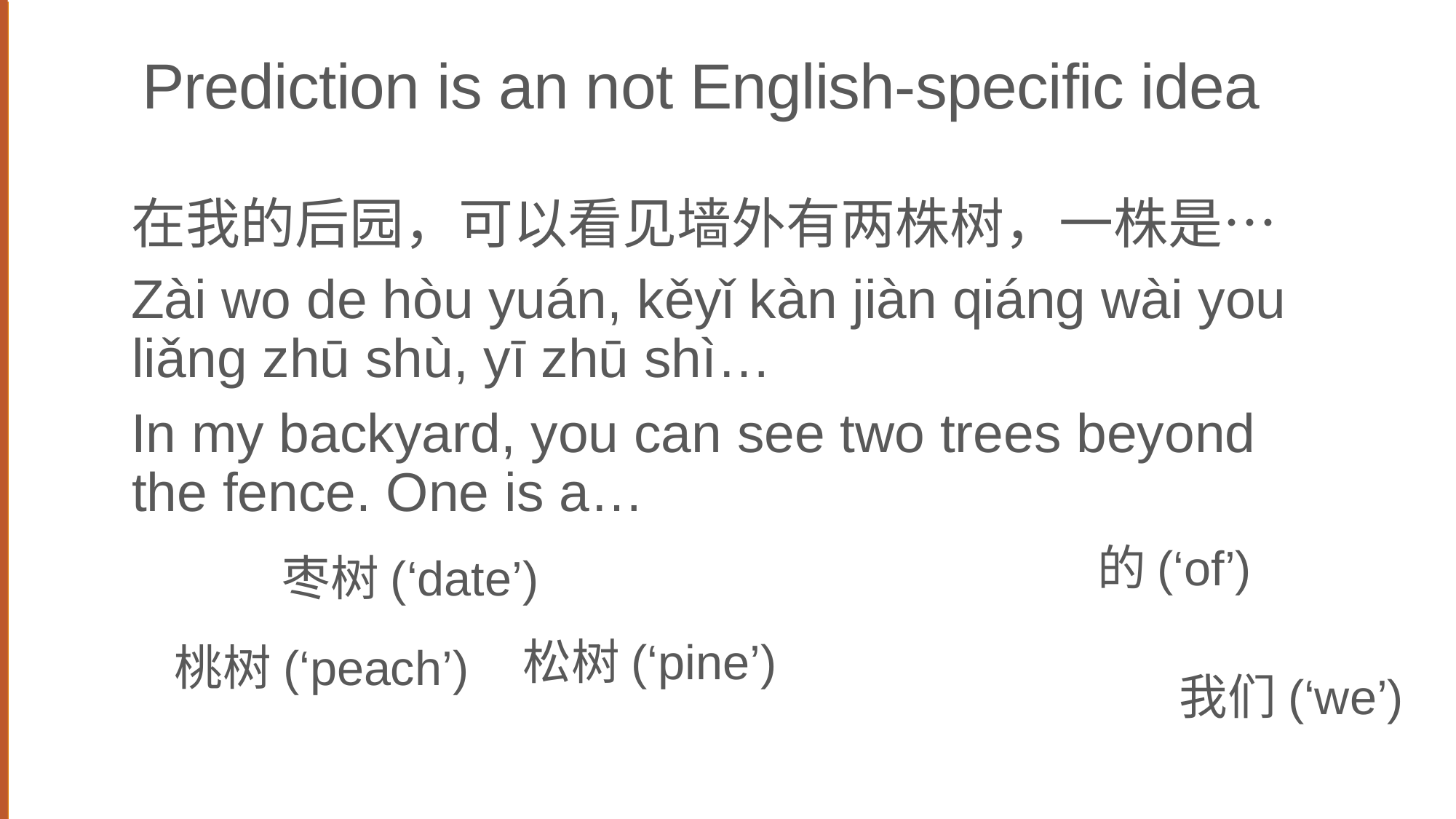

# Prediction is an not English-specific idea
在我的后园，可以看见墙外有两株树，一株是…
Zài wo de hòu yuán, kěyǐ kàn jiàn qiáng wài you liǎng zhū shù, yī zhū shì…
In my backyard, you can see two trees beyond the fence. One is a…

的(‘of’)
枣树(‘date’)
松树(‘pine’)
桃树(‘peach’)

我们(‘we’)